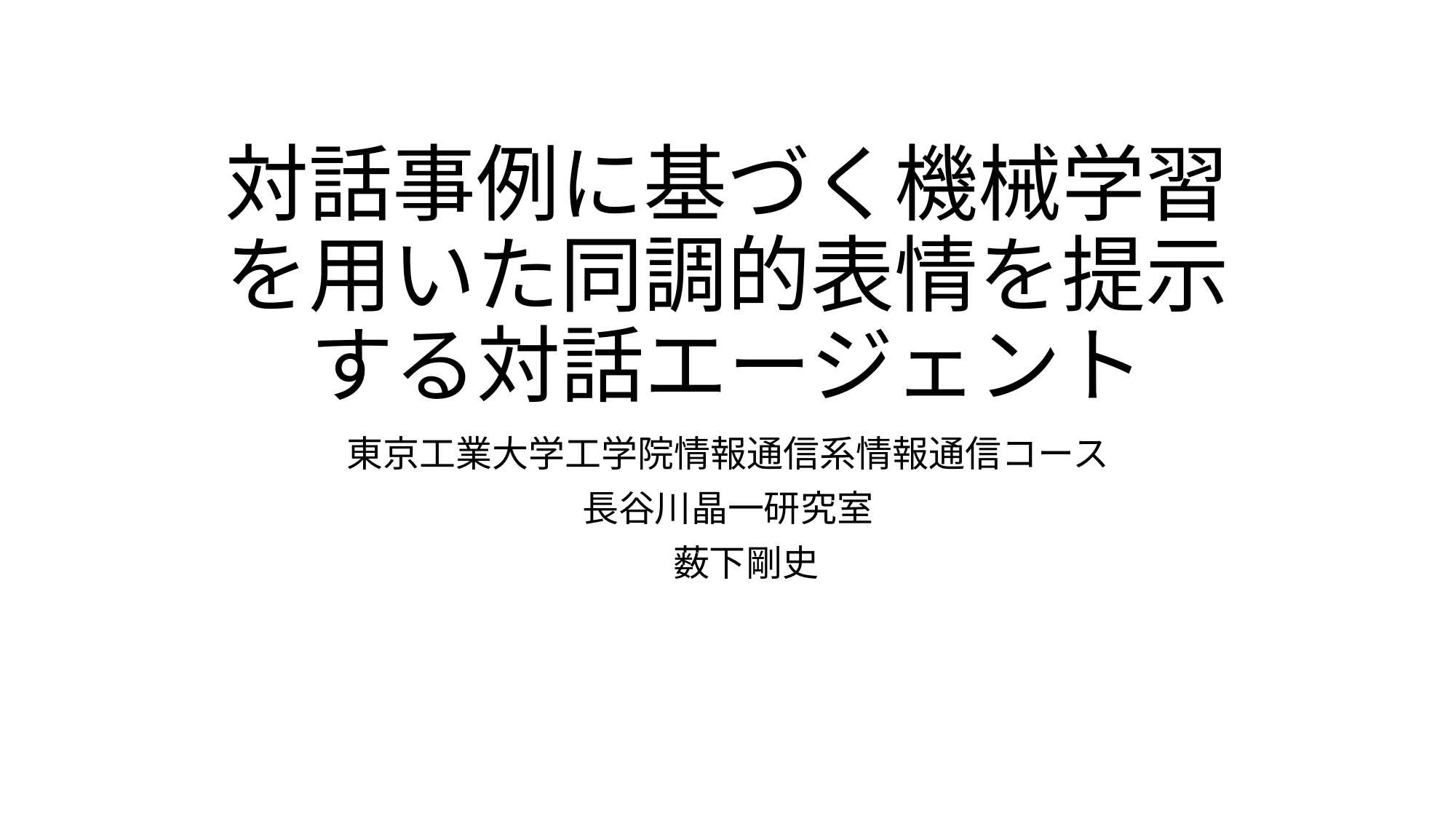

# 対話事例に基づく機械学習を用いた同調的表情を提示する対話エージェント
東京工業大学工学院情報通信系情報通信コース
長谷川晶一研究室
　薮下剛史